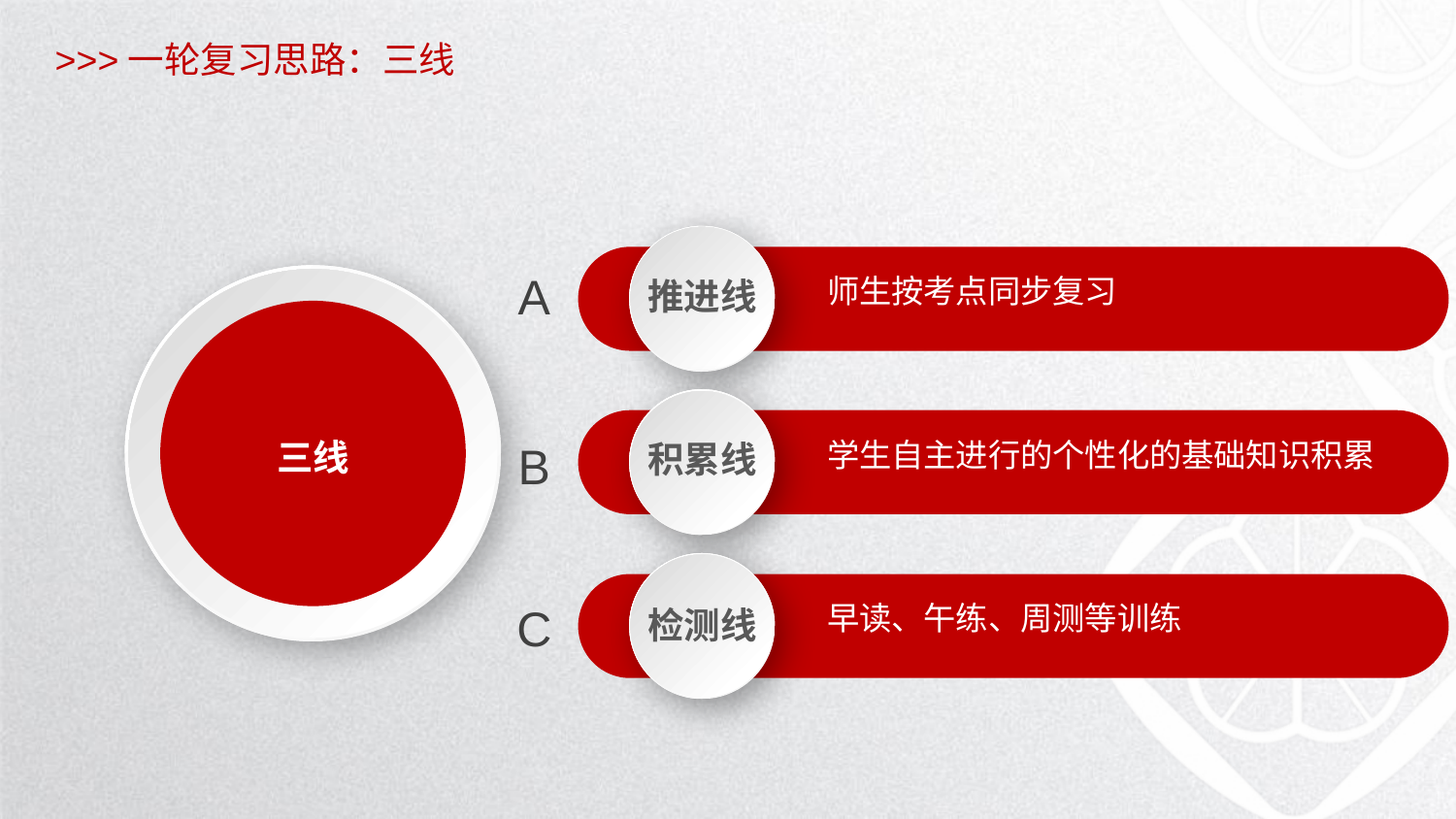

>>>一轮复习思路：三线

推进线

A
师生按考点同步复习

积累线

学生自主进行的个性化的基础知识积累
三线
B

检测线

C
早读、午练、周测等训练